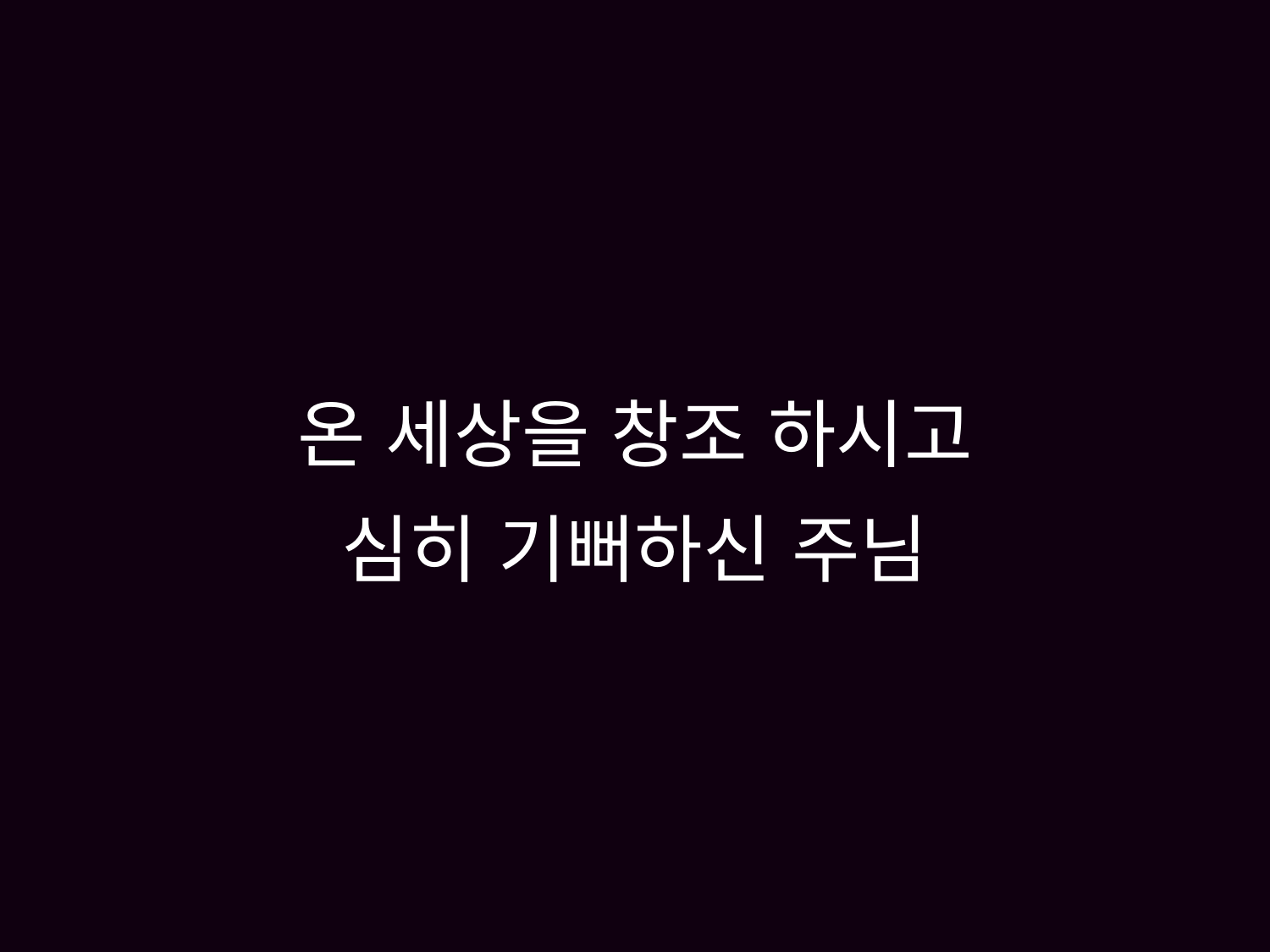

# 온 세상을 창조 하시고 심히 기뻐하신 주님